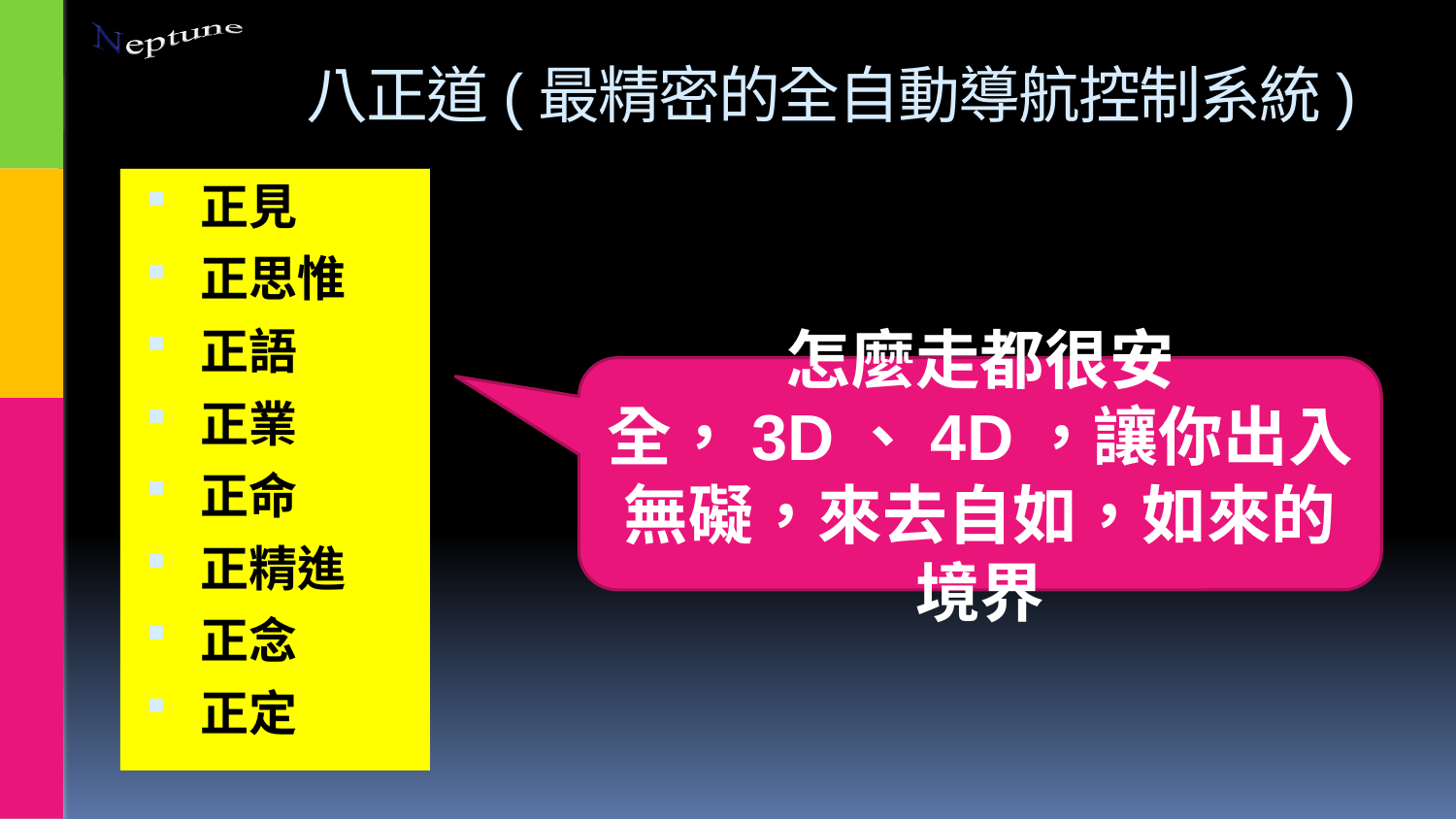

# 八正道(最精密的全自動導航控制系統)
正見
正思惟
正語
正業
正命
正精進
正念
正定
怎麼走都很安全，3D、4D，讓你出入無礙，來去自如，如來的境界